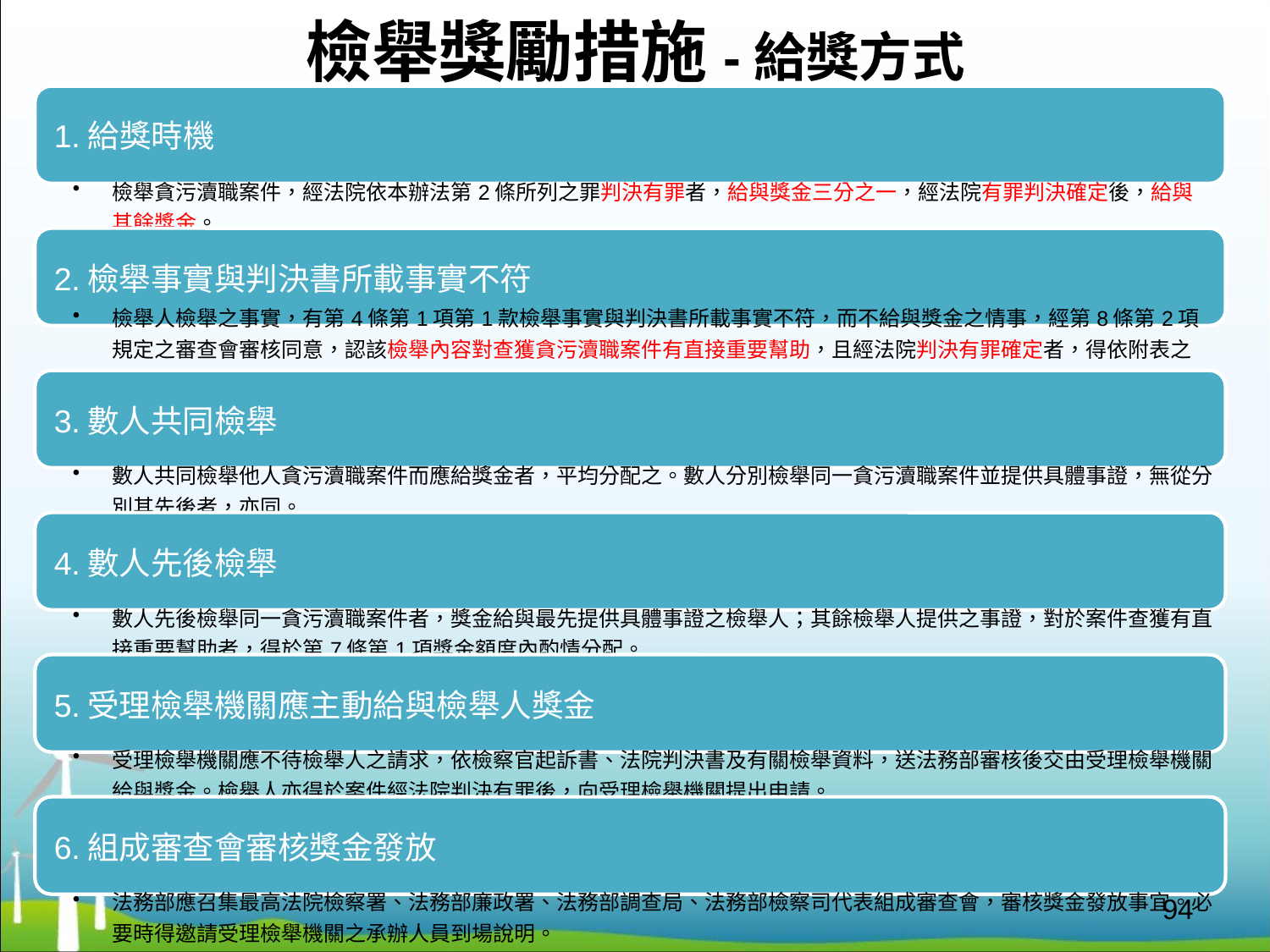

# 檢舉獎勵措施-給獎方式
1.給獎時機
2.檢舉事實與判決書所載事實不符
3.數人共同檢舉
4.數人先後檢舉
5.受理檢舉機關應主動給與檢舉人獎金
6.組成審查會審核獎金發放
檢舉貪污瀆職案件，經法院依本辦法第2條所列之罪判決有罪者，給與獎金三分之一，經法院有罪判決確定後，給與其餘獎金。
檢舉人檢舉之事實，有第4條第1項第1款檢舉事實與判決書所載事實不符，而不給與獎金之情事，經第8條第2項規定之審查會審核同意，認該檢舉內容對查獲貪污瀆職案件有直接重要幫助，且經法院判決有罪確定者，得依附表之標準給與十分之一獎金。
數人共同檢舉他人貪污瀆職案件而應給獎金者，平均分配之。數人分別檢舉同一貪污瀆職案件並提供具體事證，無從分別其先後者，亦同。
數人先後檢舉同一貪污瀆職案件者，獎金給與最先提供具體事證之檢舉人；其餘檢舉人提供之事證，對於案件查獲有直接重要幫助者，得於第7條第1項獎金額度內酌情分配。
受理檢舉機關應不待檢舉人之請求，依檢察官起訴書、法院判決書及有關檢舉資料，送法務部審核後交由受理檢舉機關給與獎金。檢舉人亦得於案件經法院判決有罪後，向受理檢舉機關提出申請。

94